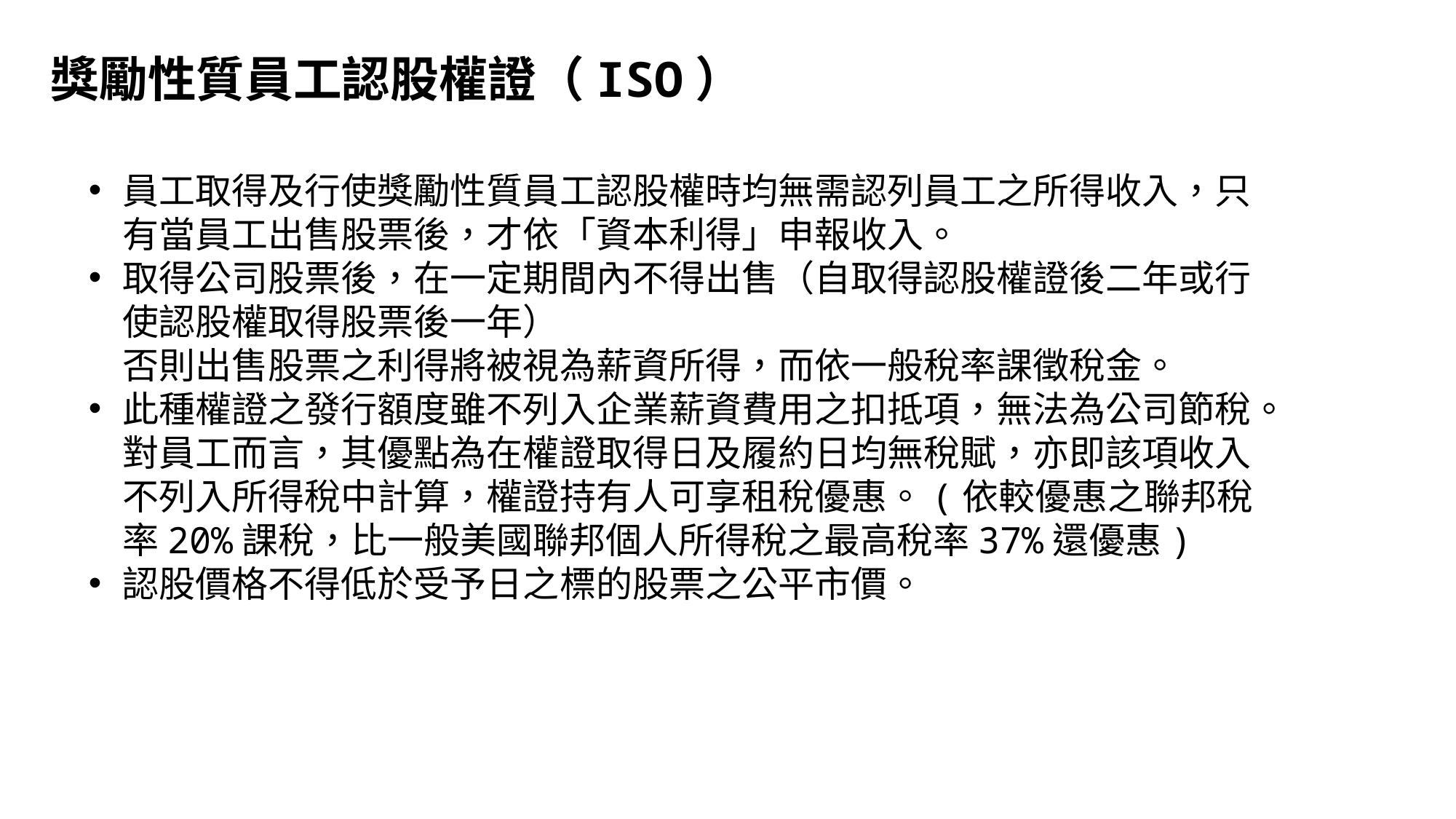

獎勵性質員工認股權證（ISO）
員工取得及行使獎勵性質員工認股權時均無需認列員工之所得收入，只有當員工出售股票後，才依「資本利得」申報收入。
取得公司股票後，在一定期間內不得出售（自取得認股權證後二年或行使認股權取得股票後一年）
否則出售股票之利得將被視為薪資所得，而依一般稅率課徵稅金。
此種權證之發行額度雖不列入企業薪資費用之扣抵項，無法為公司節稅。對員工而言，其優點為在權證取得日及履約日均無稅賦，亦即該項收入不列入所得稅中計算，權證持有人可享租稅優惠。(依較優惠之聯邦稅率20%課稅，比一般美國聯邦個人所得稅之最高稅率37%還優惠)
認股價格不得低於受予日之標的股票之公平市價。